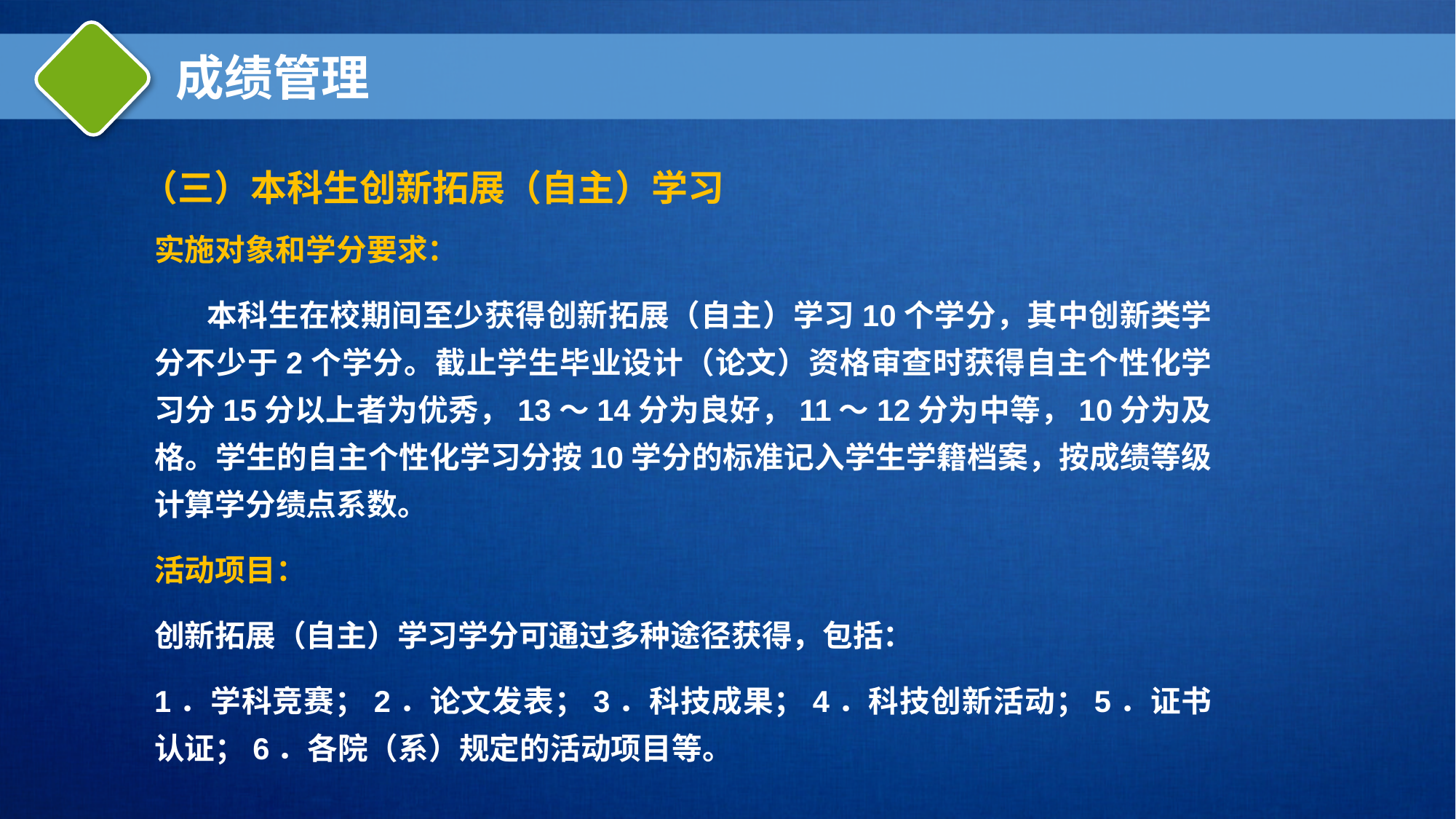

成绩管理
（三）本科生创新拓展（自主）学习
实施对象和学分要求：
      本科生在校期间至少获得创新拓展（自主）学习10个学分，其中创新类学分不少于2个学分。截止学生毕业设计（论文）资格审查时获得自主个性化学习分15分以上者为优秀，13～14分为良好，11～12分为中等，10分为及格。学生的自主个性化学习分按10学分的标准记入学生学籍档案，按成绩等级计算学分绩点系数。
活动项目：
创新拓展（自主）学习学分可通过多种途径获得，包括：
1．学科竞赛；2．论文发表；3．科技成果；4．科技创新活动；5．证书认证；6．各院（系）规定的活动项目等。